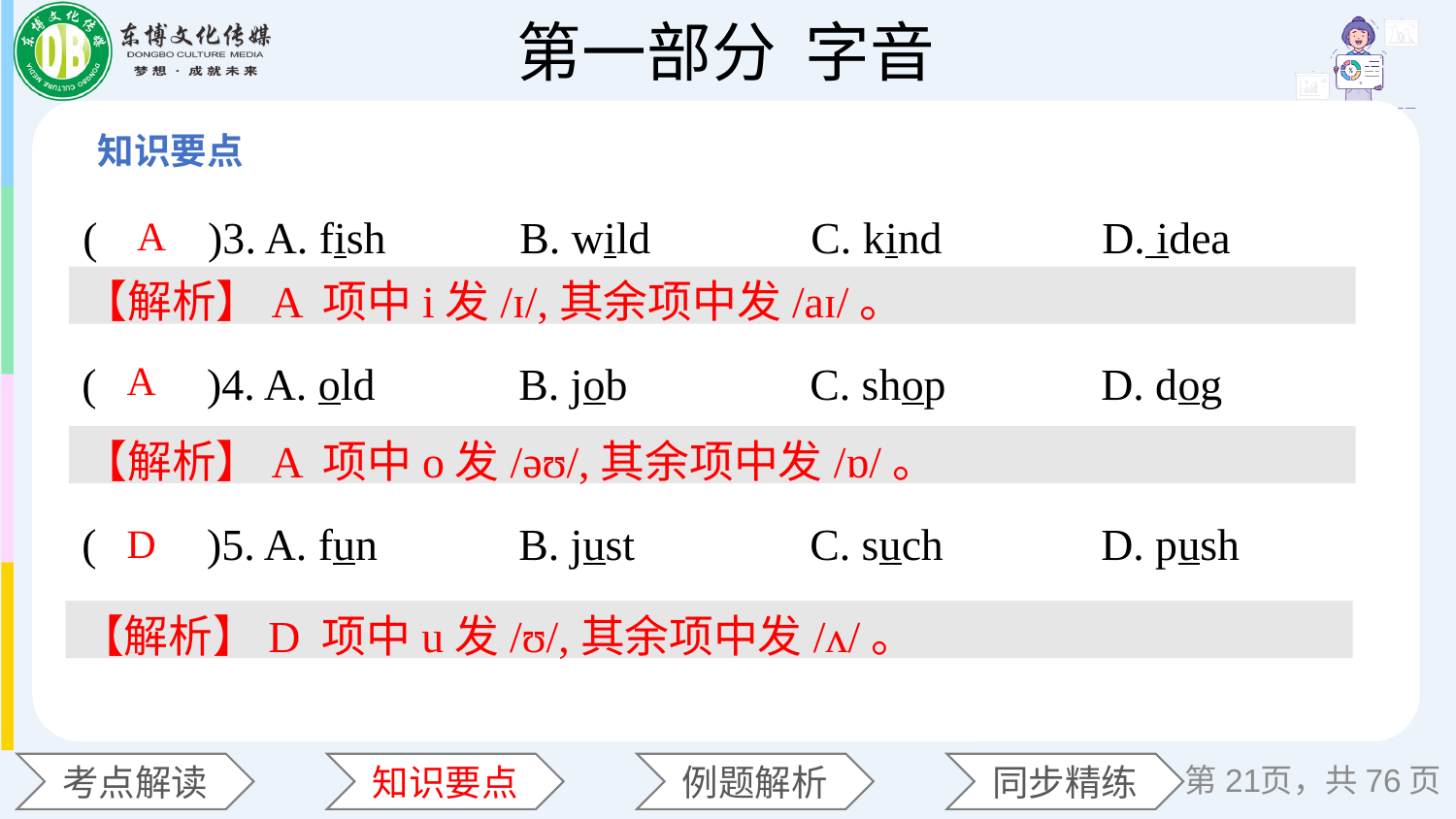

(　　)3. A. fish    	B. wild    	C. kind    	D. idea
A
【解析】A 项中i发/ɪ/,其余项中发/aɪ/。
(　　)4. A. old    	B. job    	C. shop    	D. dog

(　　)5. A. fun    	B. just    	C. such    	D. push

A
【解析】A 项中o发/əʊ/,其余项中发/ɒ/。
D
【解析】D 项中u发/ʊ/,其余项中发/ʌ/。
第21页，共76页